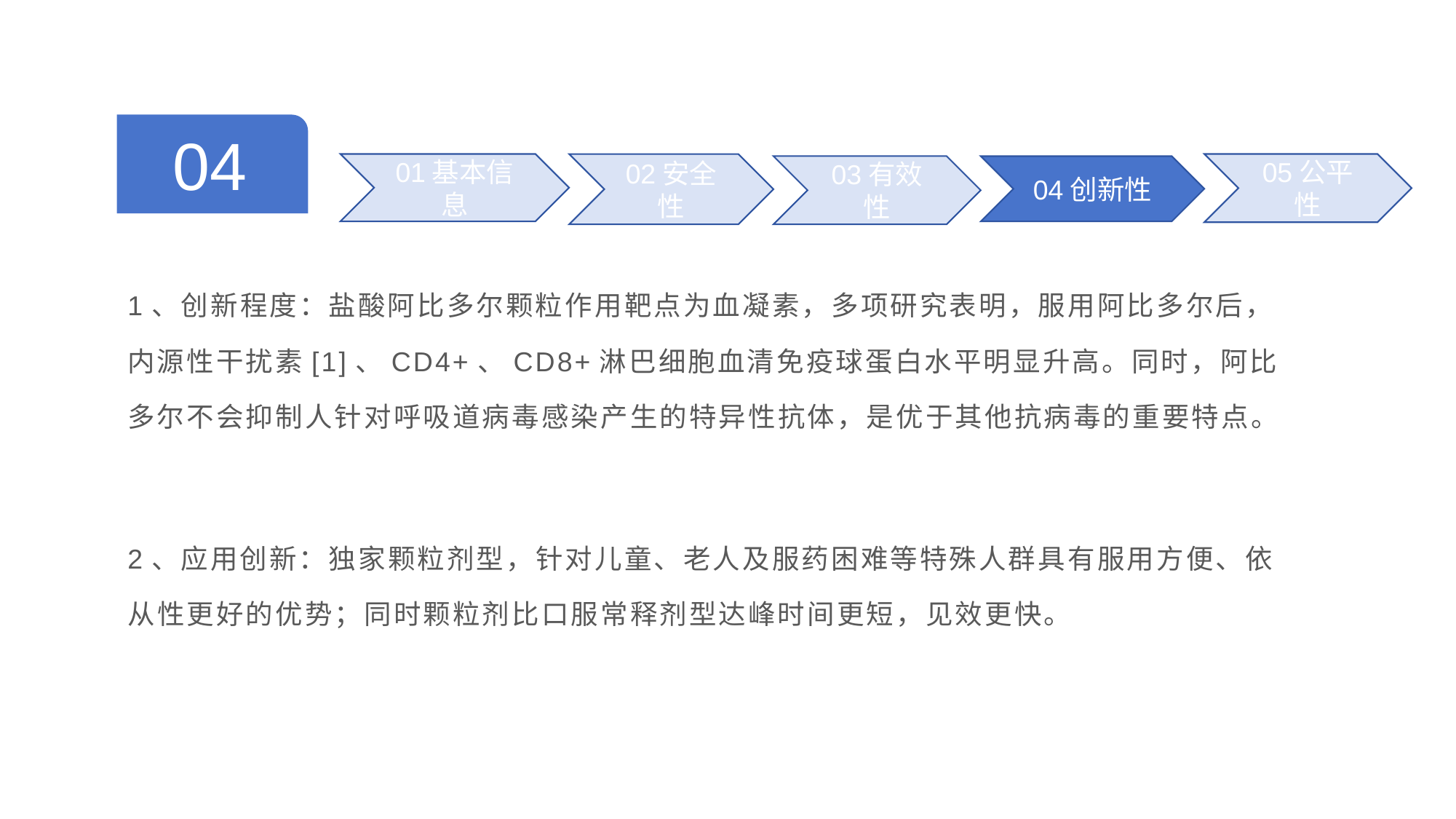

04
01基本信息
02安全性
05公平性
03有效性
04创新性
1、创新程度：盐酸阿比多尔颗粒作用靶点为血凝素，多项研究表明，服用阿比多尔后，内源性干扰素[1]、CD4+、CD8+淋巴细胞血清免疫球蛋白水平明显升高。同时，阿比多尔不会抑制人针对呼吸道病毒感染产生的特异性抗体，是优于其他抗病毒的重要特点。

2、应用创新：独家颗粒剂型，针对儿童、老人及服药困难等特殊人群具有服用方便、依从性更好的优势；同时颗粒剂比口服常释剂型达峰时间更短，见效更快。